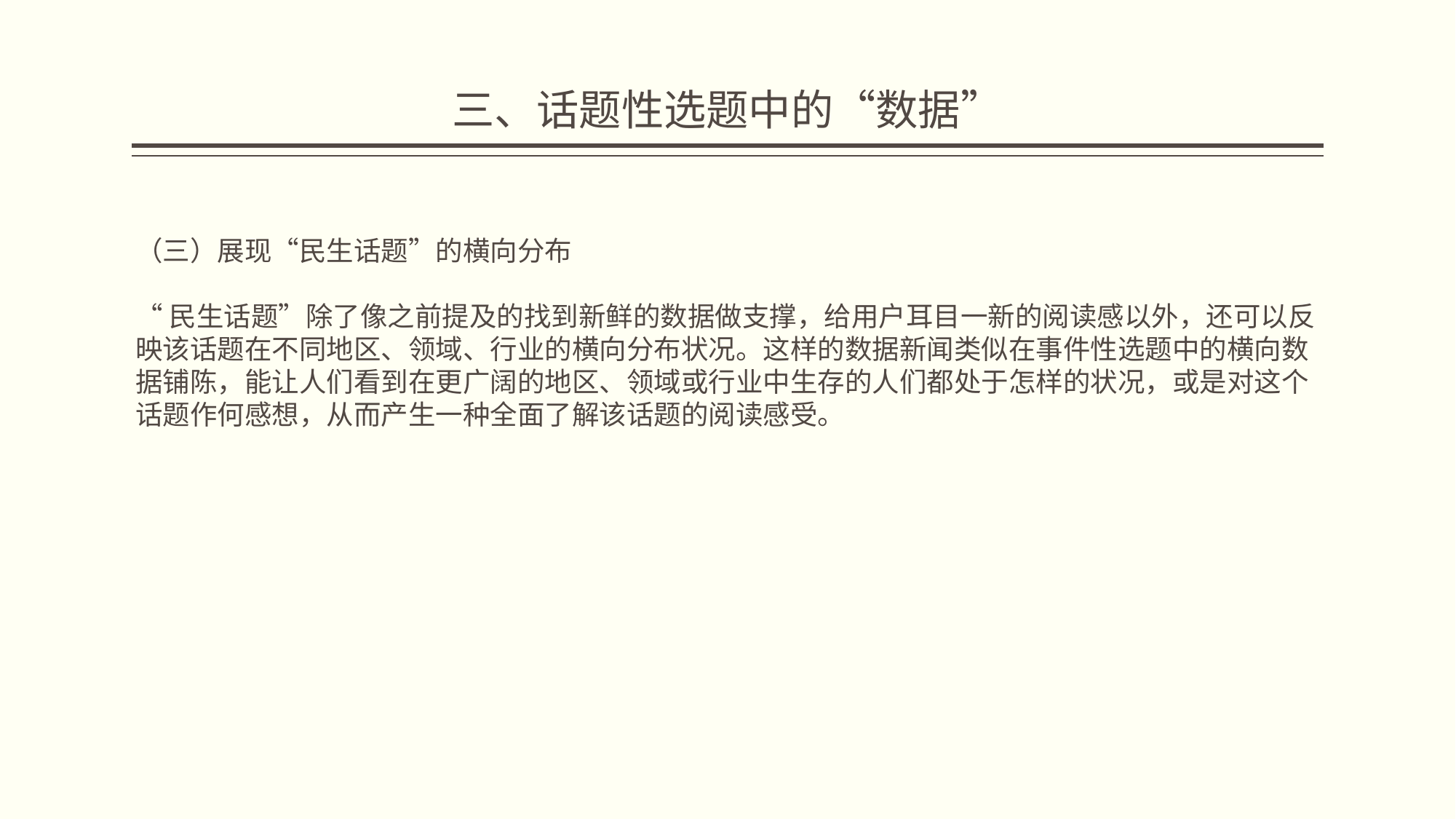

# 三、话题性选题中的“数据”
（三）展现“民生话题”的横向分布

“民生话题”除了像之前提及的找到新鲜的数据做支撑，给用户耳目一新的阅读感以外，还可以反映该话题在不同地区、领域、行业的横向分布状况。这样的数据新闻类似在事件性选题中的横向数据铺陈，能让人们看到在更广阔的地区、领域或行业中生存的人们都处于怎样的状况，或是对这个话题作何感想，从而产生一种全面了解该话题的阅读感受。